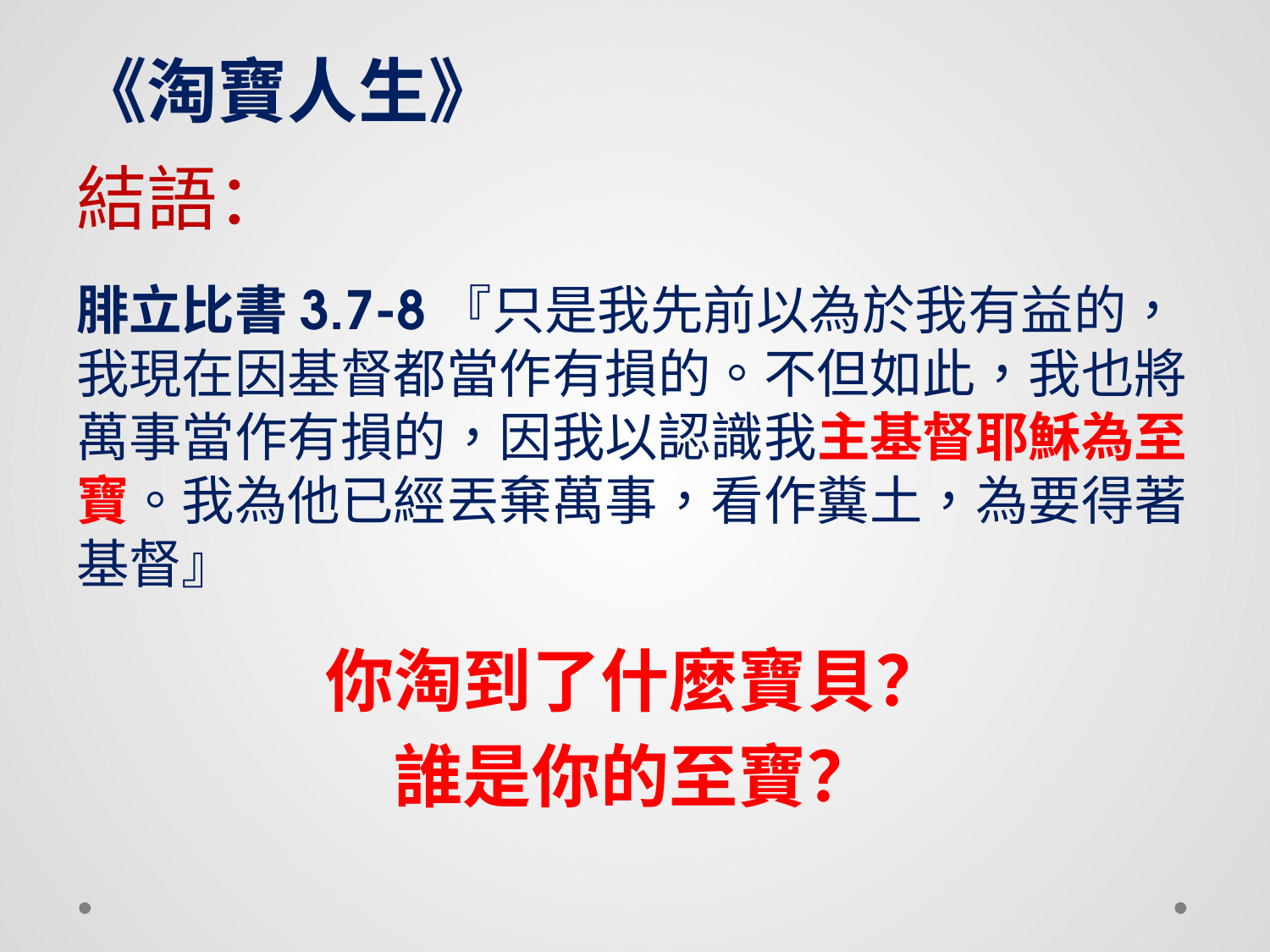

# 《淘寶人生》
結語：

腓立比書3.7-8『只是我先前以為於我有益的，我現在因基督都當作有損的。不但如此，我也將萬事當作有損的，因我以認識我主基督耶穌為至寶。我為他已經丟棄萬事，看作糞土，為要得著基督』

你淘到了什麼寶貝？
誰是你的至寶？